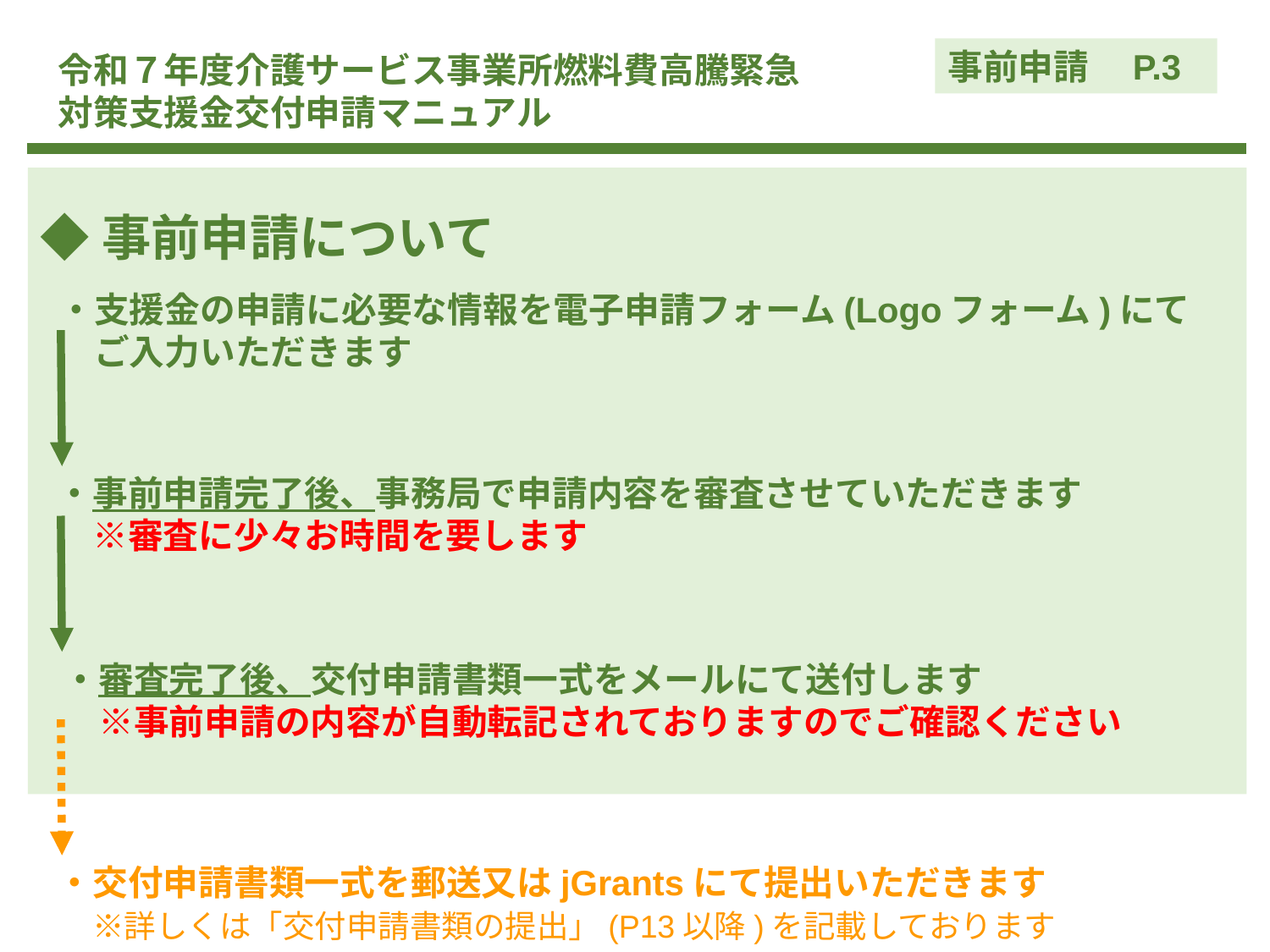

事前申請　P.3
令和７年度介護サービス事業所燃料費高騰緊急対策支援金交付申請マニュアル

◆事前申請について
・支援金の申請に必要な情報を電子申請フォーム(Logoフォーム)にて
　ご入力いただきます
・事前申請完了後、事務局で申請内容を審査させていただきます
　※審査に少々お時間を要します
・審査完了後、交付申請書類一式をメールにて送付します
　※事前申請の内容が自動転記されておりますのでご確認ください
・交付申請書類一式を郵送又はjGrantsにて提出いただきます
　※詳しくは「交付申請書類の提出」(P13以降)を記載しております